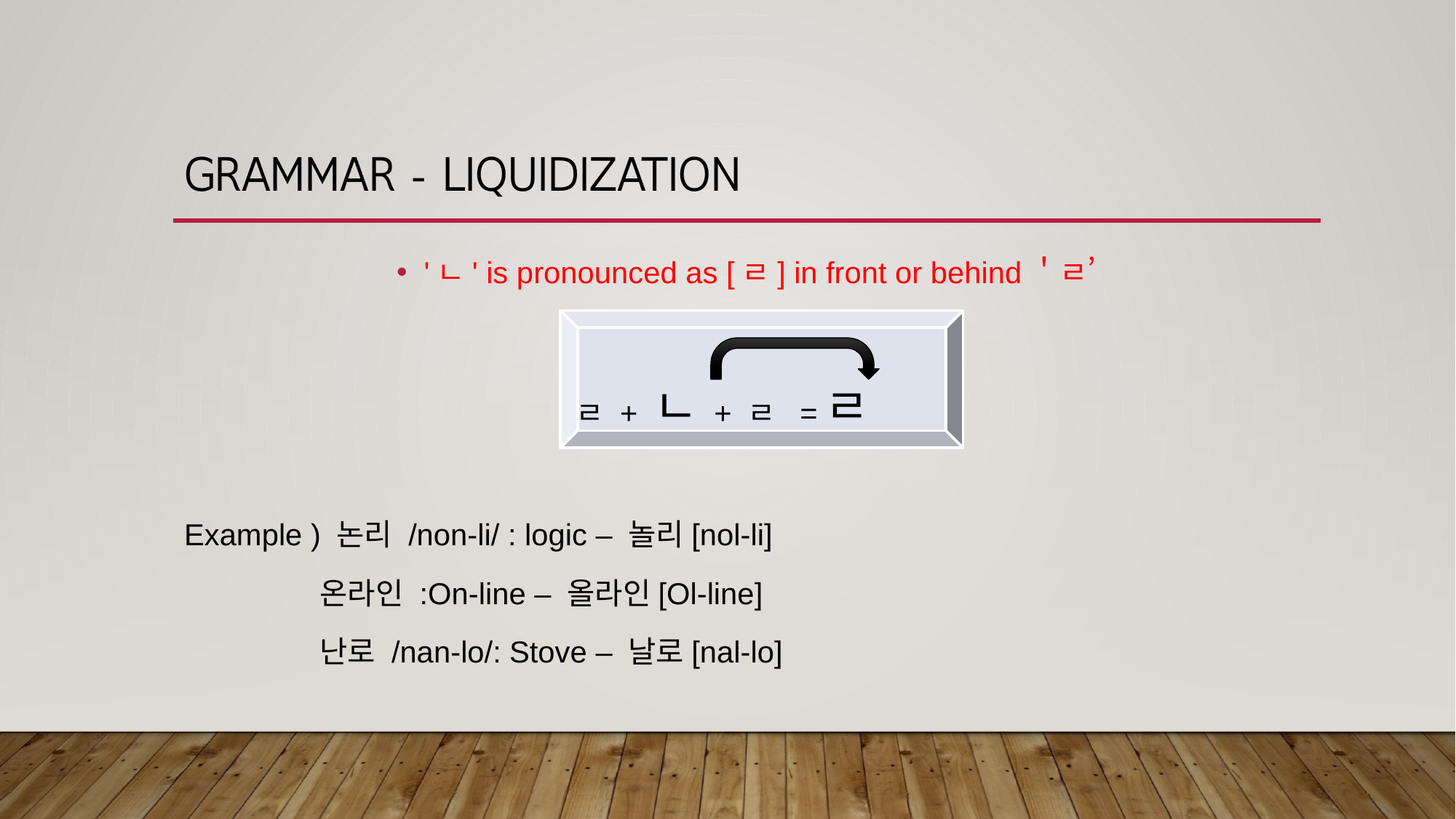

# Grammar - liquidization
'ㄴ' is pronounced as [ㄹ] in front or behind＇ㄹ’

                                             ㄹ + ㄴ + ㄹ  =ㄹ

Example ) 논리 /non-li/ : logic – 놀리[nol-li]
               온라인 :On-line – 올라인[Ol-line]
               난로 /nan-lo/: Stove – 날로[nal-lo]